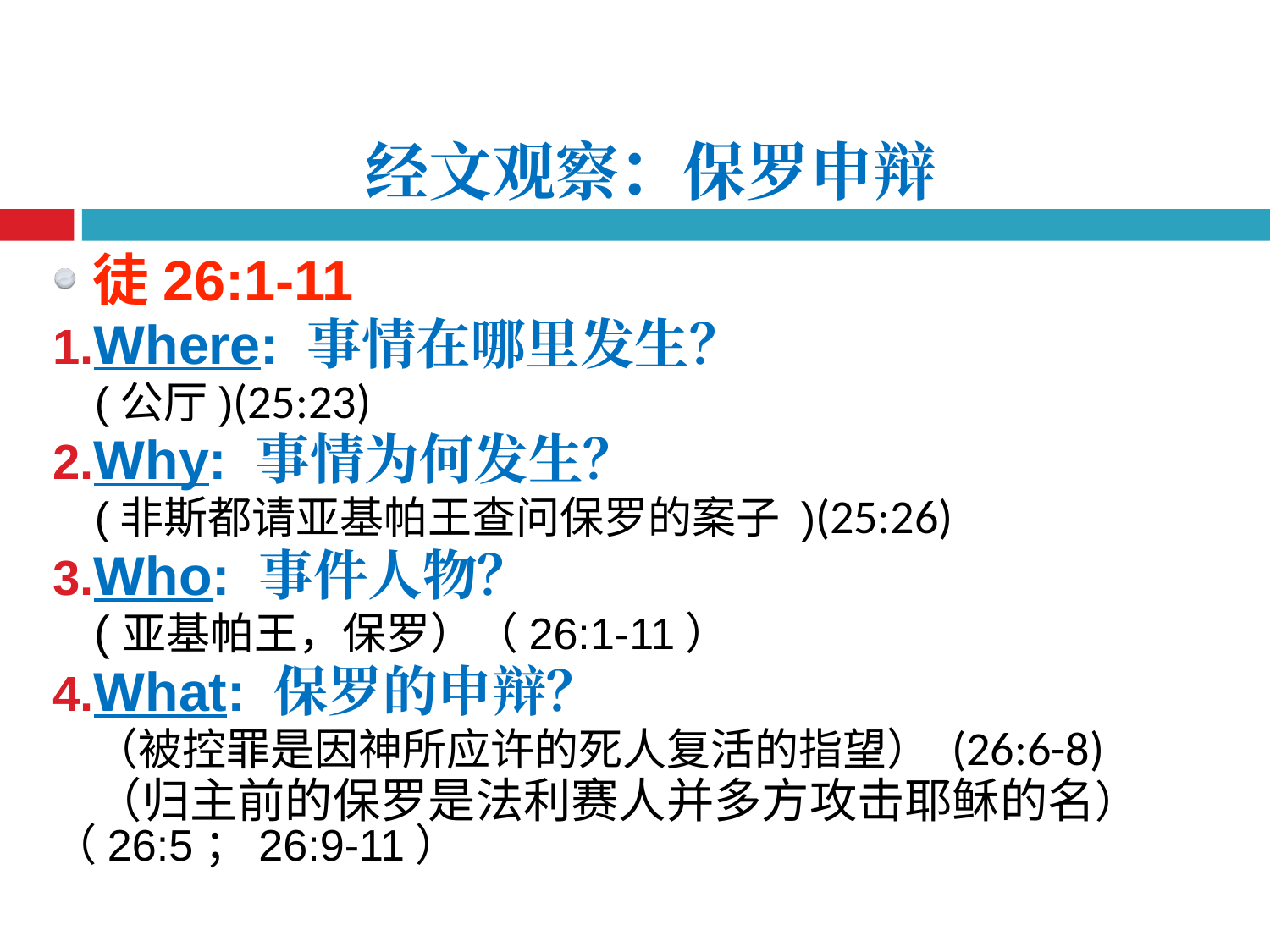

经文观察：保罗申辩
徒26:1-11
Where: 事情在哪里发生？
(公厅)(25:23)
Why: 事情为何发生？
(非斯都请亚基帕王查问保罗的案子 )(25:26)
Who: 事件人物？
(亚基帕王，保罗）（26:1-11）
What: 保罗的申辩？
（被控罪是因神所应许的死人复活的指望） (26:6-8)
（归主前的保罗是法利赛人并多方攻击耶稣的名）（26:5；26:9-11）